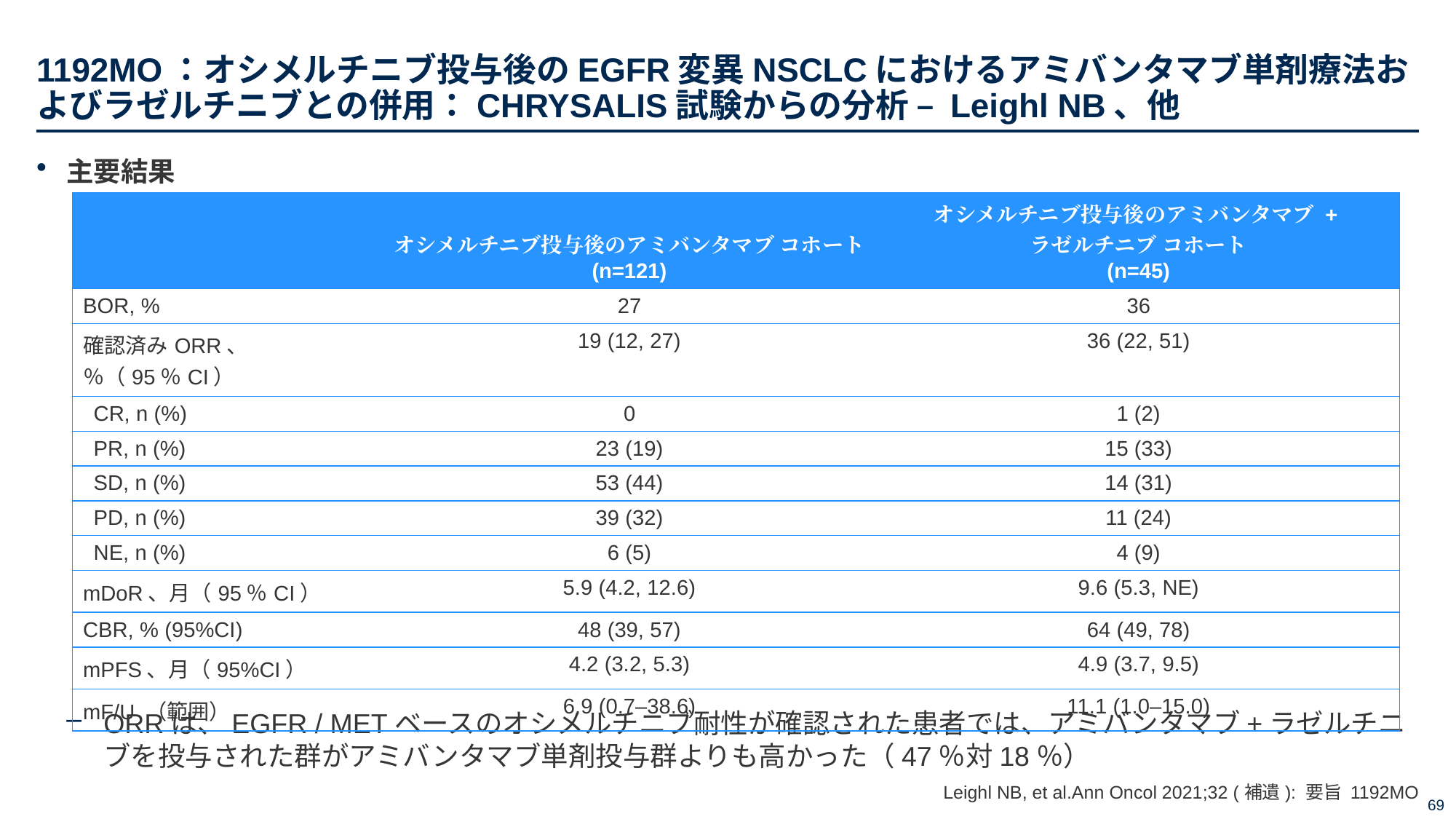

# 1192MO：オシメルチニブ投与後のEGFR変異NSCLCにおけるアミバンタマブ単剤療法およびラゼルチニブとの併用：CHRYSALIS試験からの分析 – Leighl NB、他
主要結果
ORRは、EGFR / METベースのオシメルチニブ耐性が確認された患者では、アミバンタマブ+ラゼルチニブを投与された群がアミバンタマブ単剤投与群よりも高かった（47％対18％）
|  | オシメルチニブ投与後のアミバンタマブ コホート (n=121) | オシメルチニブ投与後のアミバンタマブ + ラゼルチニブ コホート (n=45) |
| --- | --- | --- |
| BOR, % | 27 | 36 |
| 確認済みORR、％（95％CI） | 19 (12, 27) | 36 (22, 51) |
| CR, n (%) | 0 | 1 (2) |
| PR, n (%) | 23 (19) | 15 (33) |
| SD, n (%) | 53 (44) | 14 (31) |
| PD, n (%) | 39 (32) | 11 (24) |
| NE, n (%) | 6 (5) | 4 (9) |
| mDoR、月（95％CI） | 5.9 (4.2, 12.6) | 9.6 (5.3, NE) |
| CBR, % (95%CI) | 48 (39, 57) | 64 (49, 78) |
| mPFS、月（95%CI） | 4.2 (3.2, 5.3) | 4.9 (3.7, 9.5) |
| mF/U （範囲） | 6.9 (0.7–38.6) | 11.1 (1.0–15.0) |
Leighl NB, et al.Ann Oncol 2021;32 (補遺): 要旨 1192MO